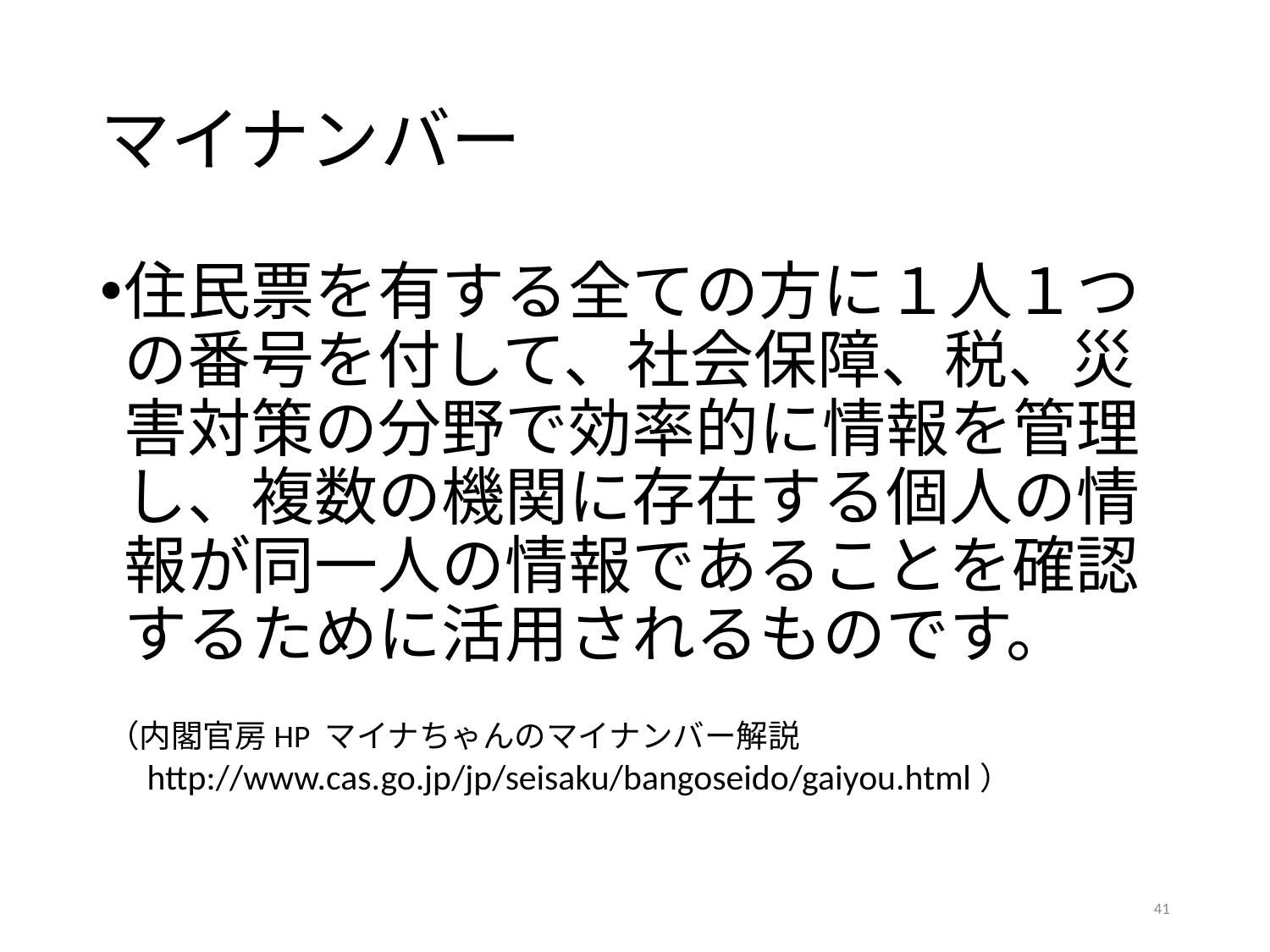

# マイナンバー
住民票を有する全ての方に１人１つの番号を付して、社会保障、税、災害対策の分野で効率的に情報を管理し、複数の機関に存在する個人の情報が同一人の情報であることを確認するために活用されるものです。
（内閣官房HP マイナちゃんのマイナンバー解説
　http://www.cas.go.jp/jp/seisaku/bangoseido/gaiyou.html）
41